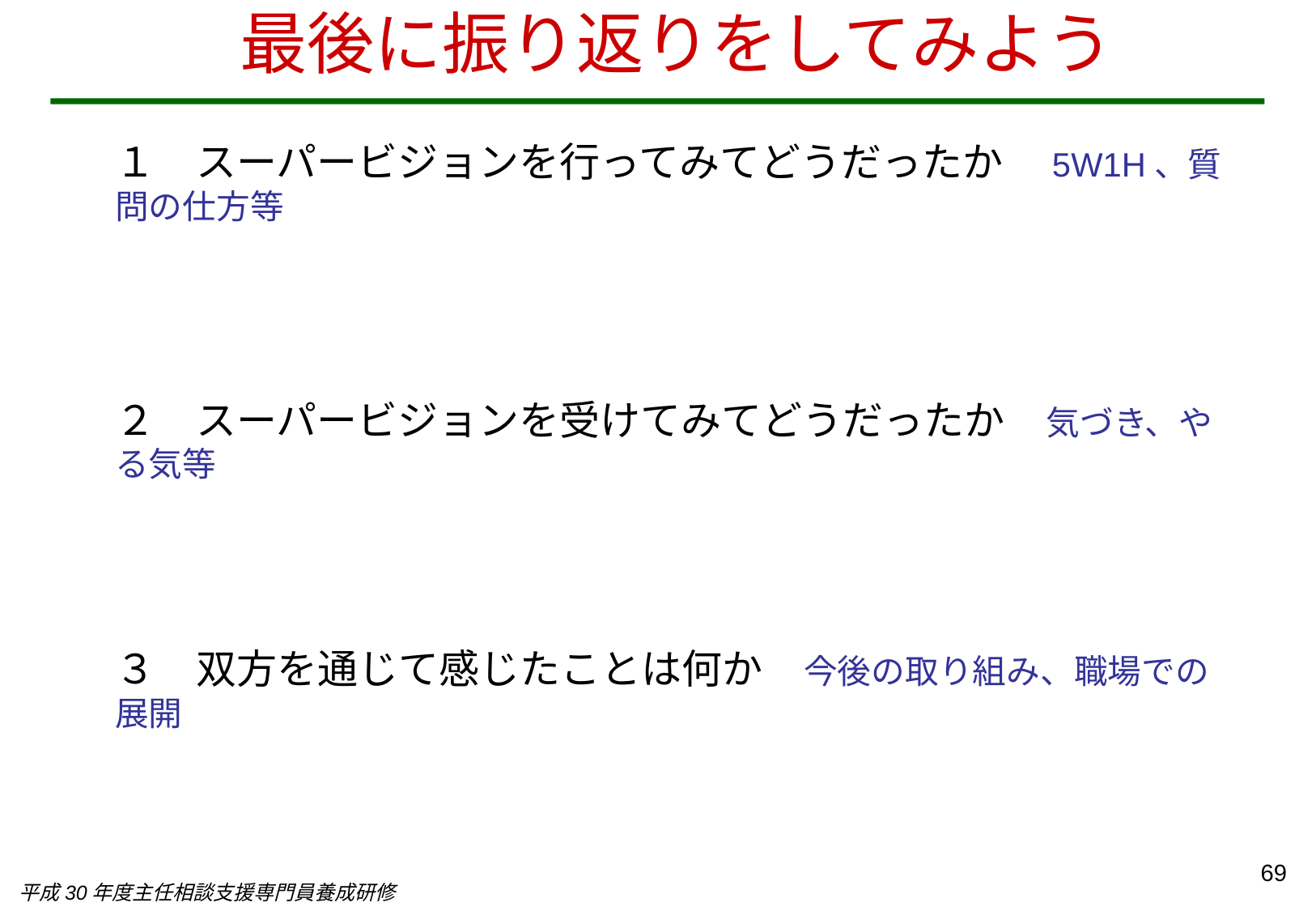

最後に振り返りをしてみよう

１　スーパービジョンを行ってみてどうだったか 　5W1H、質問の仕方等
２　スーパービジョンを受けてみてどうだったか 　気づき、やる気等
３　双方を通じて感じたことは何か 　今後の取り組み、職場での展開
69
平成30年度主任相談支援専門員養成研修